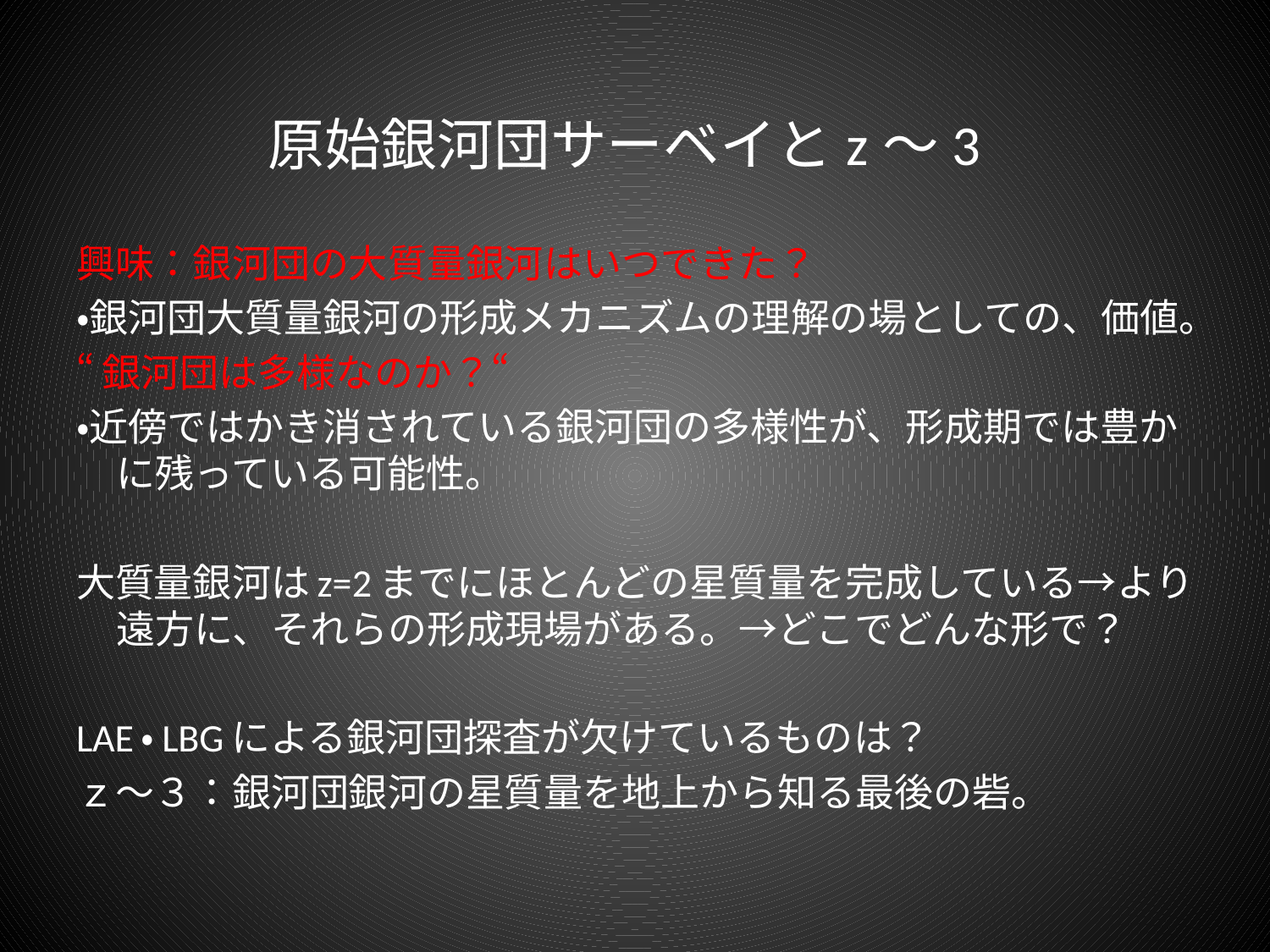

# 原始銀河団サーベイとz～3
興味：銀河団の大質量銀河はいつできた？
・銀河団大質量銀河の形成メカニズムの理解の場としての、価値。
“銀河団は多様なのか？“
・近傍ではかき消されている銀河団の多様性が、形成期では豊かに残っている可能性。

大質量銀河はz=2までにほとんどの星質量を完成している→より遠方に、それらの形成現場がある。→どこでどんな形で？

LAE・LBGによる銀河団探査が欠けているものは？
ｚ～３：銀河団銀河の星質量を地上から知る最後の砦。